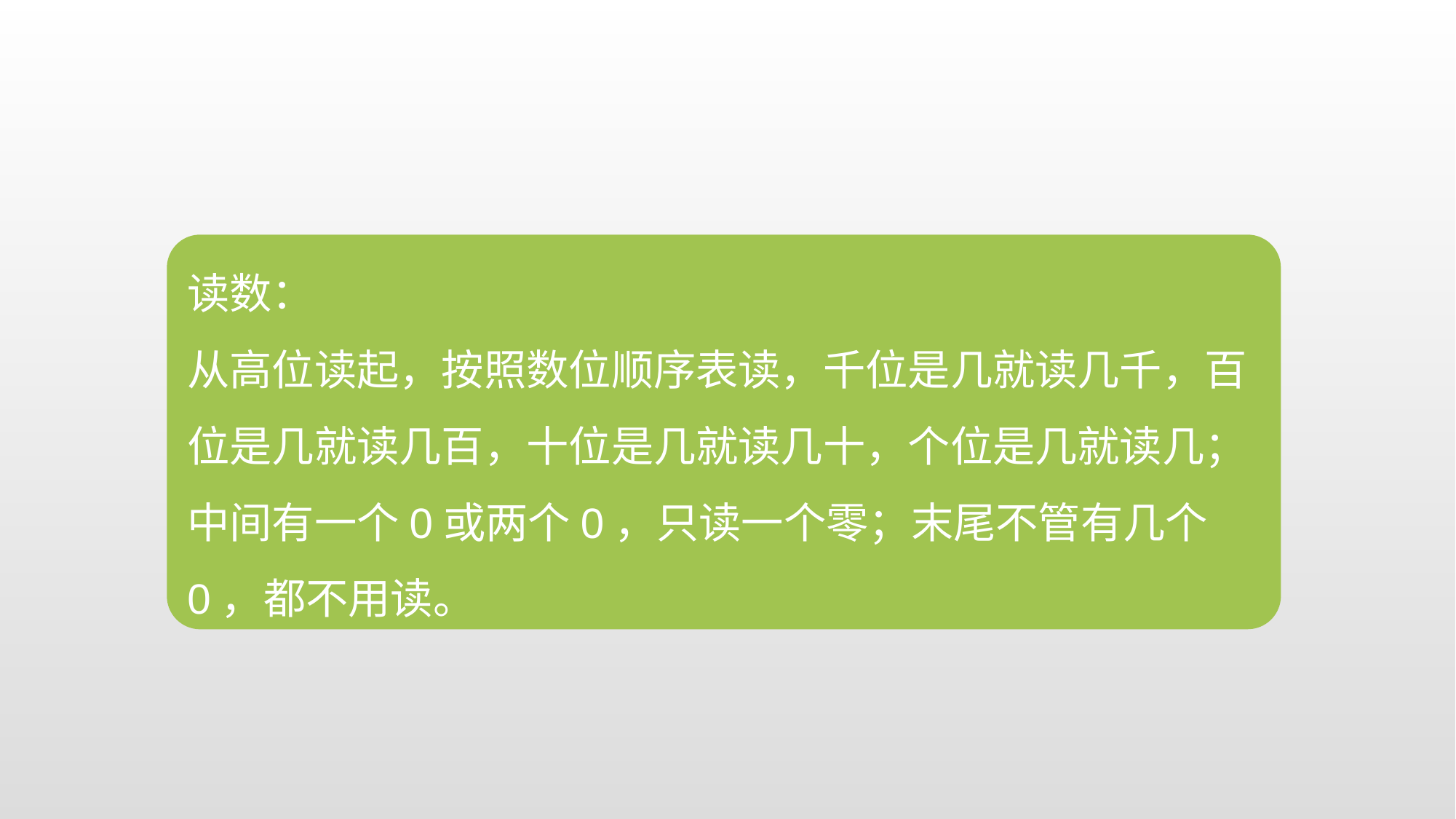

读数：
从高位读起，按照数位顺序表读，千位是几就读几千，百位是几就读几百，十位是几就读几十，个位是几就读几；中间有一个0或两个0，只读一个零；末尾不管有几个0，都不用读。